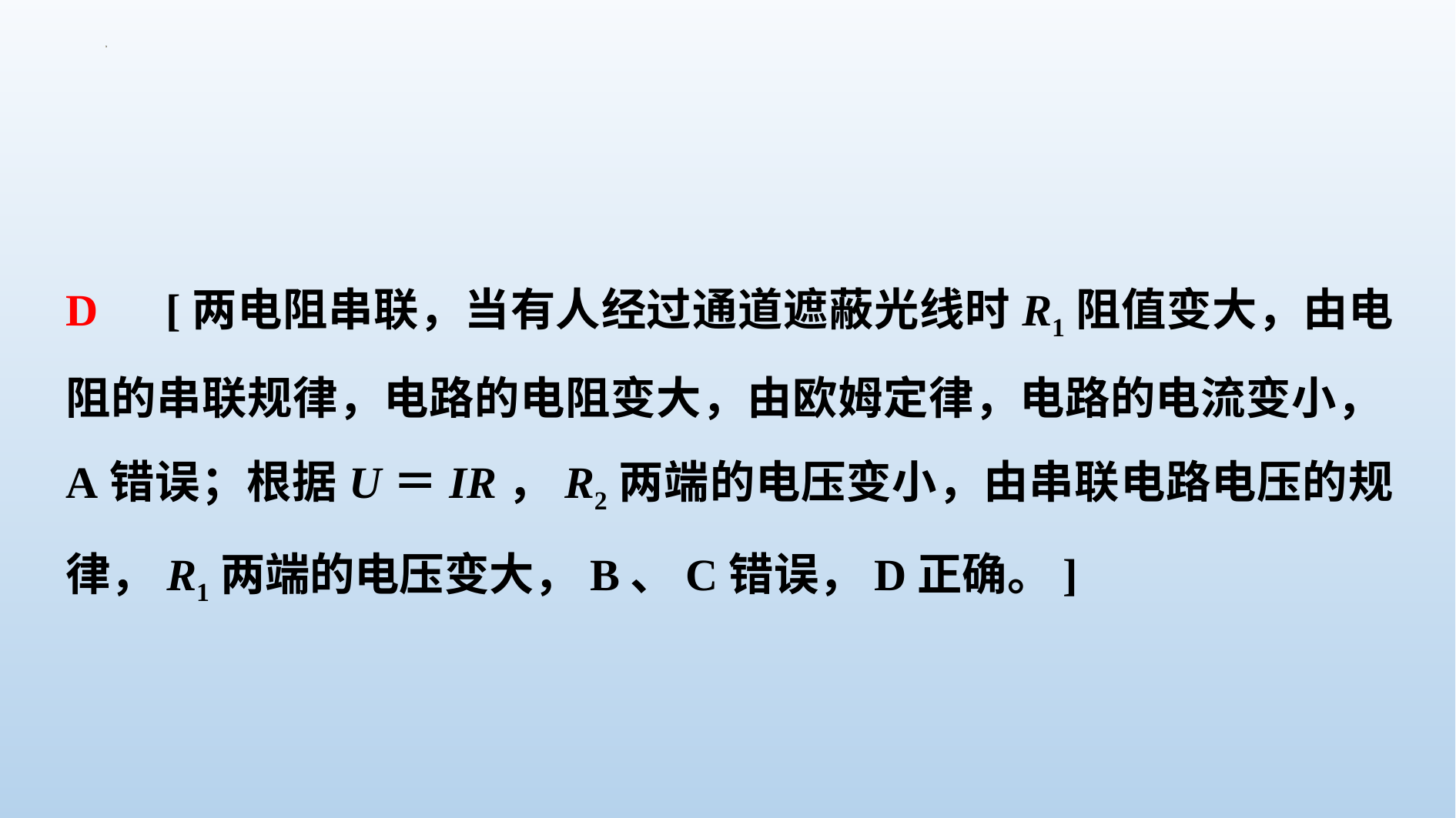

D　[两电阻串联，当有人经过通道遮蔽光线时R1阻值变大，由电阻的串联规律，电路的电阻变大，由欧姆定律，电路的电流变小，A错误；根据U＝IR，R2两端的电压变小，由串联电路电压的规律，R1两端的电压变大，B、C错误，D正确。]